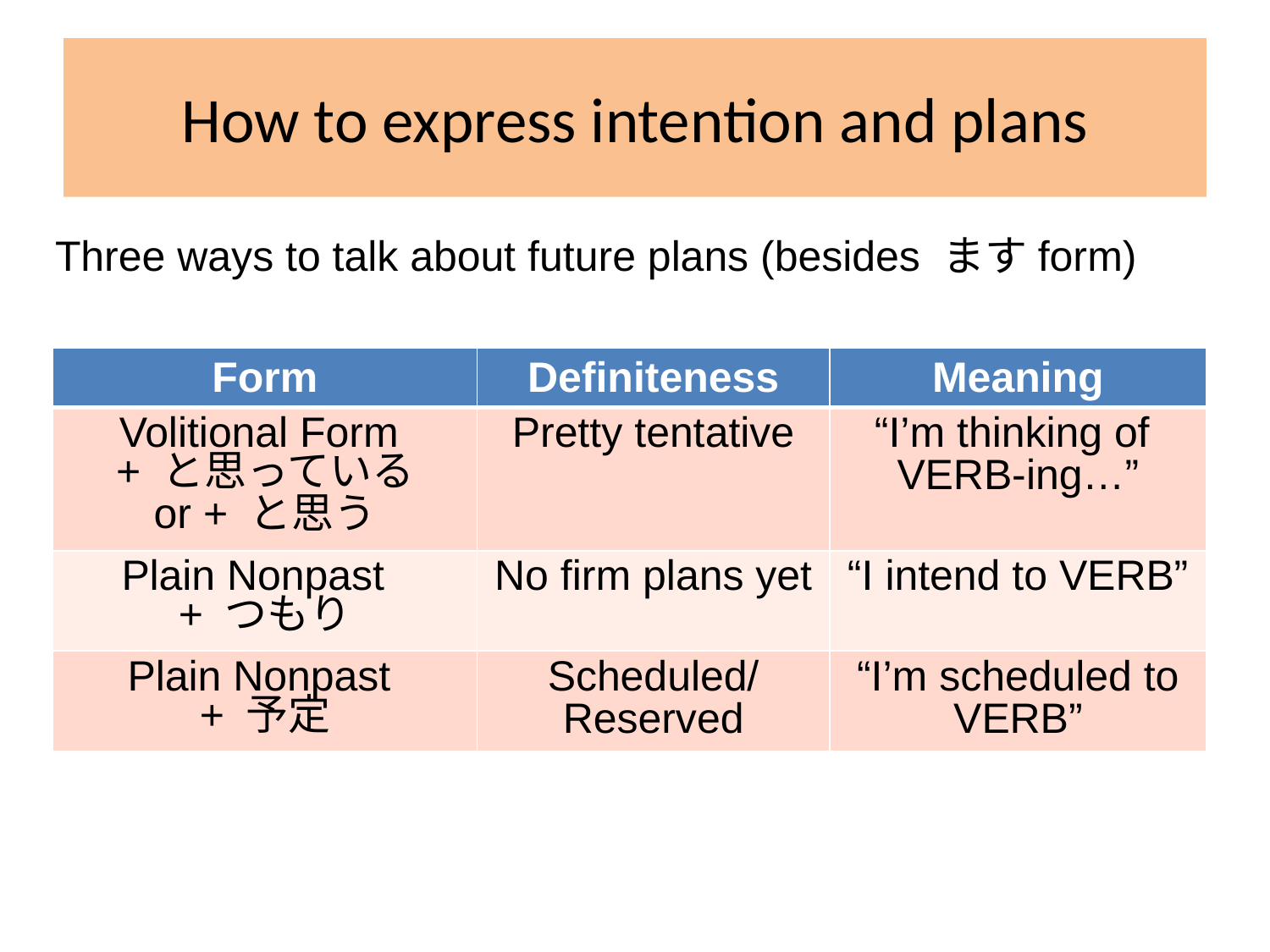

# How to express intention and plans
Three ways to talk about future plans (besides ますform)
| Form | Definiteness | Meaning |
| --- | --- | --- |
| Volitional Form + と思っている or + と思う | Pretty tentative | “I’m thinking of VERB-ing…” |
| Plain Nonpast + つもり | No firm plans yet | “I intend to VERB” |
| Plain Nonpast + 予定 | Scheduled/Reserved | “I’m scheduled to VERB” |